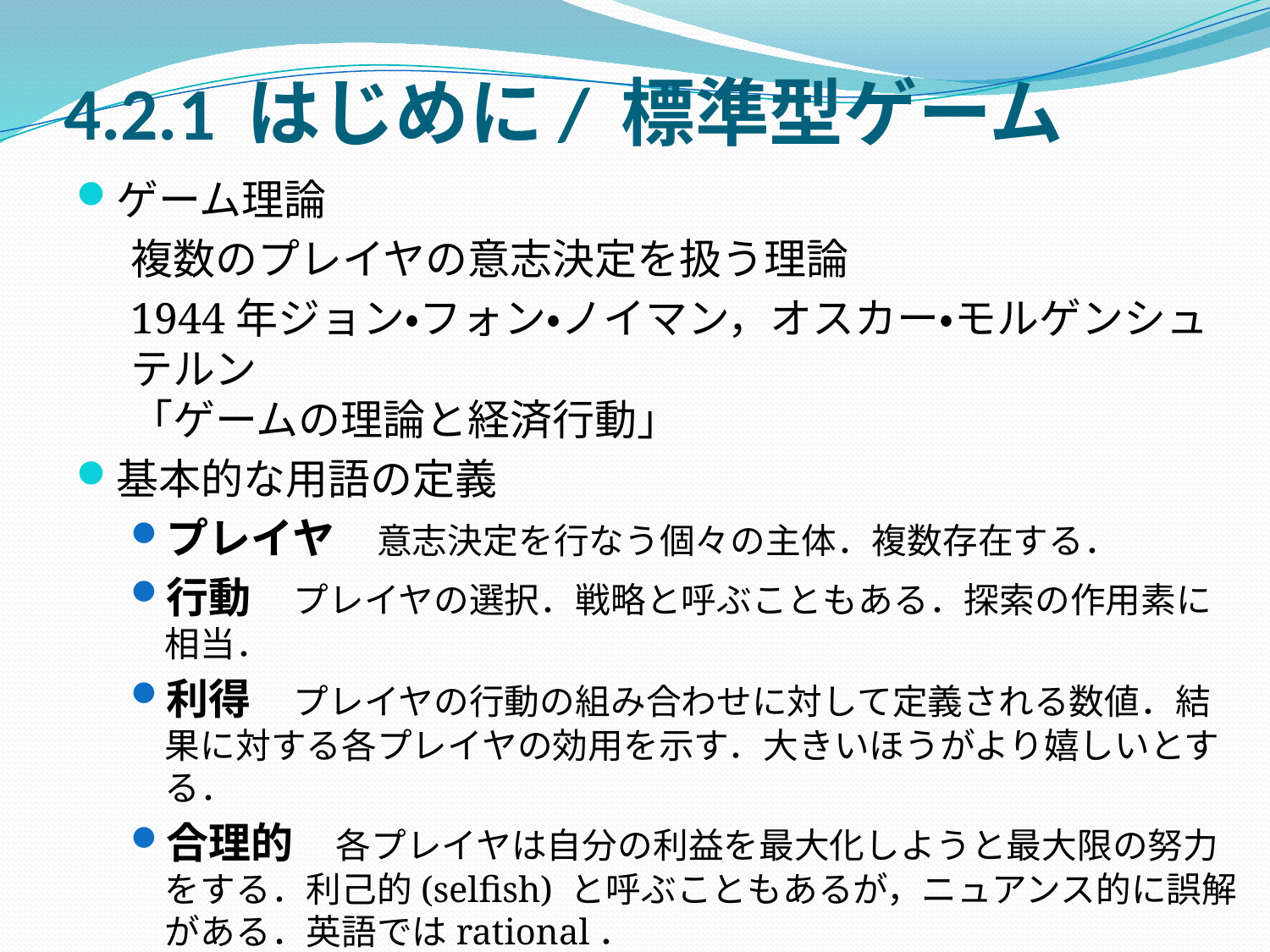

# 4.2.1 はじめに/ 標準型ゲーム
ゲーム理論
複数のプレイヤの意志決定を扱う理論
1944年ジョン・フォン・ノイマン，オスカー・モルゲンシュテルン
「ゲームの理論と経済行動」
基本的な用語の定義
プレイヤ　意志決定を行なう個々の主体．複数存在する．
行動　プレイヤの選択．戦略と呼ぶこともある．探索の作用素に相当．
利得　プレイヤの行動の組み合わせに対して定義される数値．結果に対する各プレイヤの効用を示す．大きいほうがより嬉しいとする．
合理的　各プレイヤは自分の利益を最大化しようと最大限の努力をする．利己的(selfish) と呼ぶこともあるが，ニュアンス的に誤解がある．英語ではrational．
均衡　合理的な意思決定の結果として，自ずと決まる全プレイヤーの行動の落ち着く先．